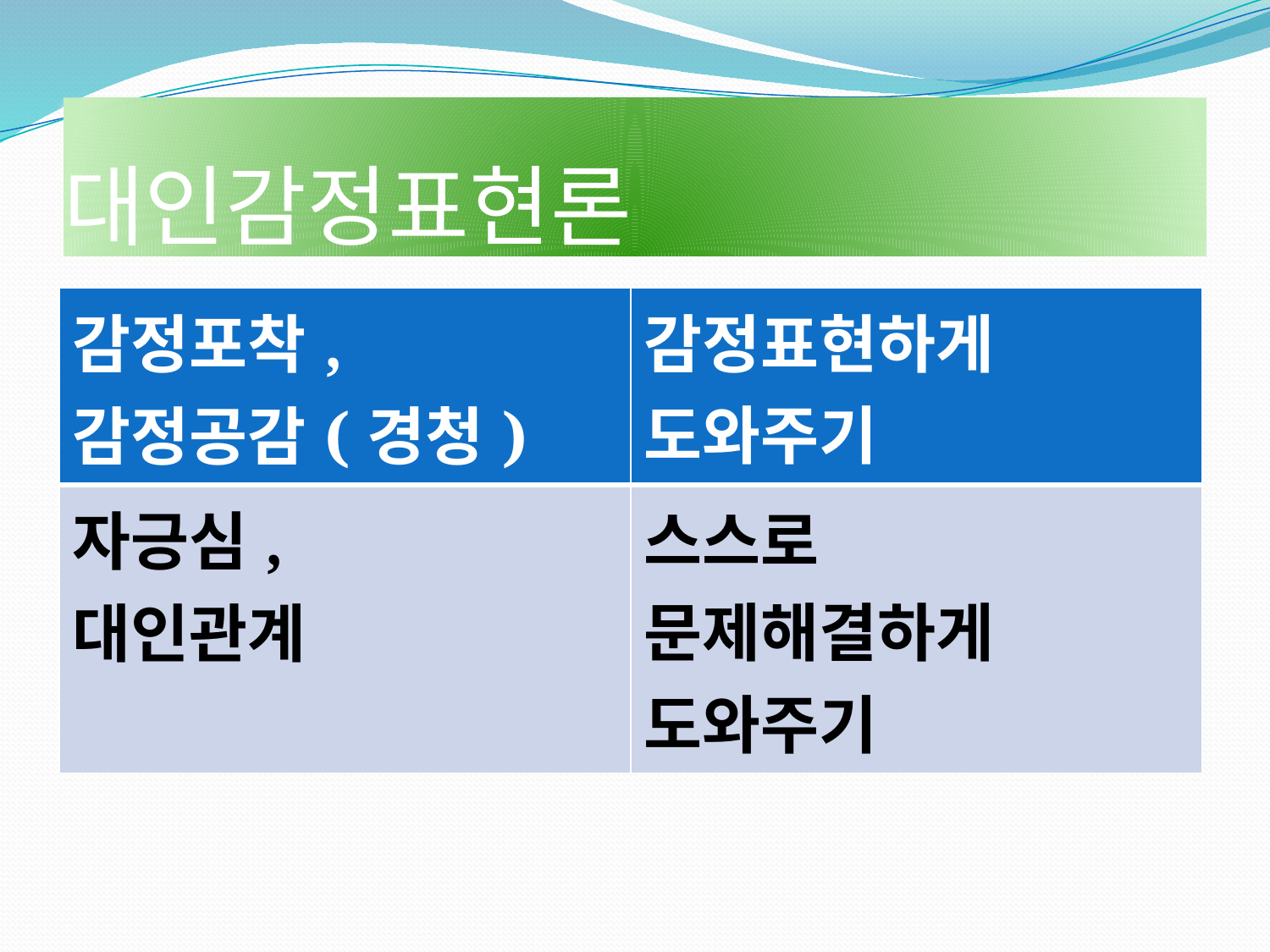

# 대인감정표현론
| 감정포착, 감정공감(경청) | 감정표현하게 도와주기 |
| --- | --- |
| 자긍심, 대인관계 | 스스로 문제해결하게 도와주기 |